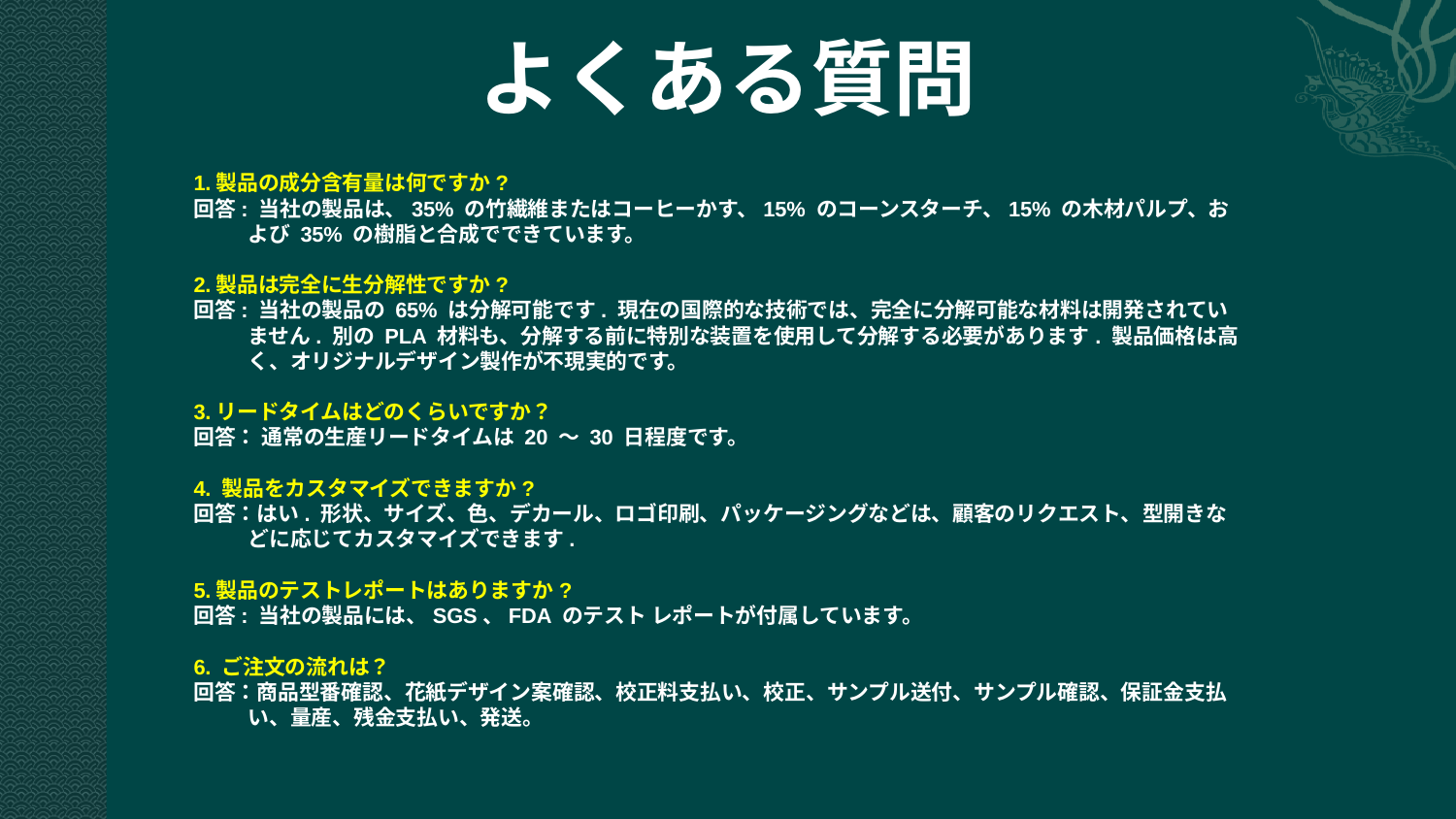

よくある質問

1.製品の成分含有量は何ですか?
回答: 当社の製品は、35% の竹繊維またはコーヒーかす、15% のコーンスターチ、15% の木材パルプ、および 35% の樹脂と合成でできています。

2.製品は完全に生分解性ですか?
回答: 当社の製品の 65% は分解可能です. 現在の国際的な技術では、完全に分解可能な材料は開発されていません. 別の PLA 材料も、分解する前に特別な装置を使用して分解する必要があります. 製品価格は高く、オリジナルデザイン製作が不現実的です。

3.リードタイムはどのくらいですか？
回答： 通常の生産リードタイムは 20 ～ 30 日程度です。

4. 製品をカスタマイズできますか?
回答：はい. 形状、サイズ、色、デカール、ロゴ印刷、パッケージングなどは、顧客のリクエスト、型開きなどに応じてカスタマイズできます.

5.製品のテストレポートはありますか?
回答: 当社の製品には、SGS、FDA のテスト レポートが付属しています。

6. ご注文の流れは？
回答：商品型番確認、花紙デザイン案確認、校正料支払い、校正、サンプル送付、サンプル確認、保証金支払い、量産、残金支払い、発送。